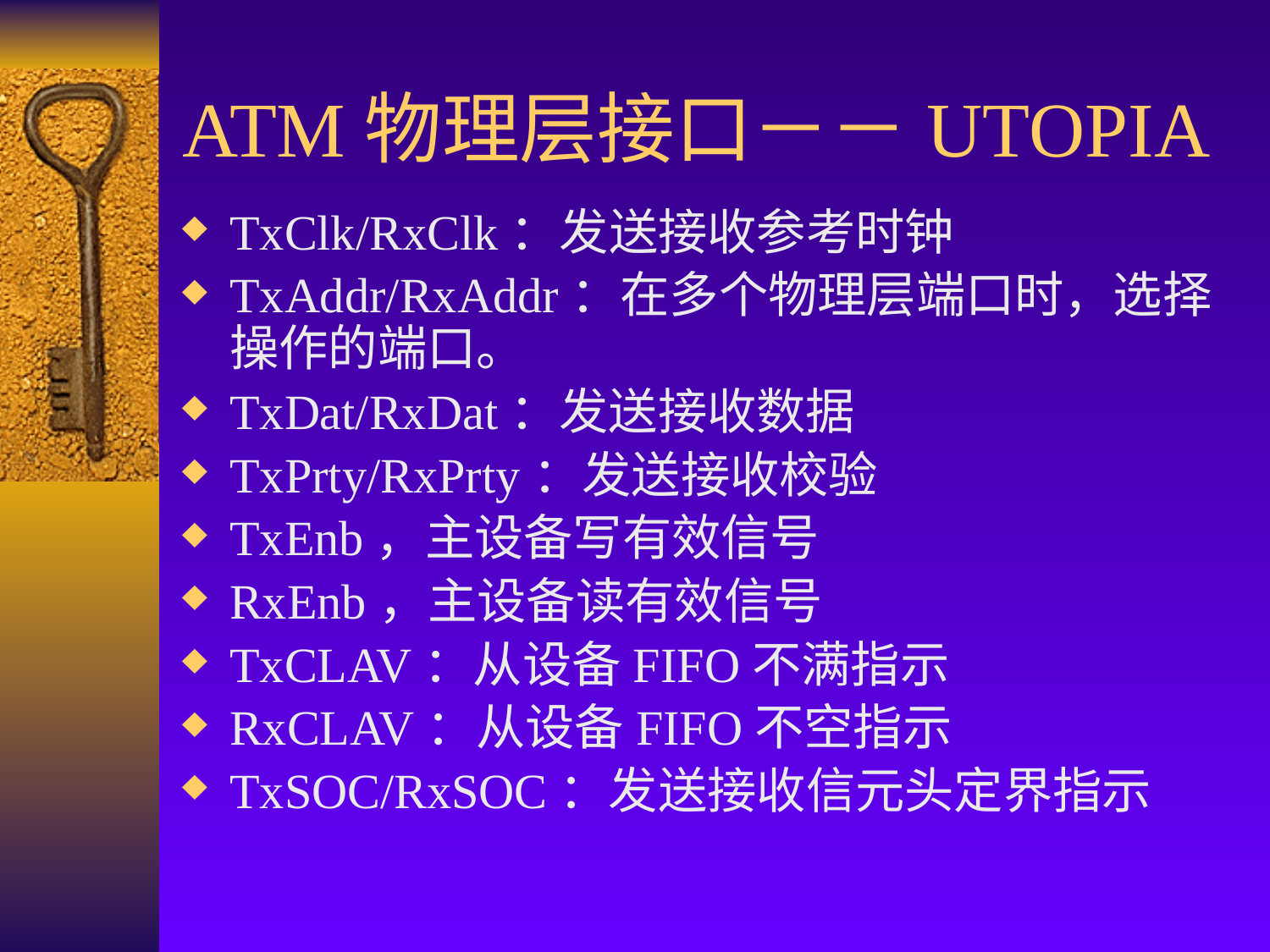

# ATM物理层接口－－UTOPIA
TxClk/RxClk：发送接收参考时钟
TxAddr/RxAddr：在多个物理层端口时，选择操作的端口。
TxDat/RxDat：发送接收数据
TxPrty/RxPrty：发送接收校验
TxEnb，主设备写有效信号
RxEnb，主设备读有效信号
TxCLAV：从设备FIFO不满指示
RxCLAV：从设备FIFO不空指示
TxSOC/RxSOC：发送接收信元头定界指示